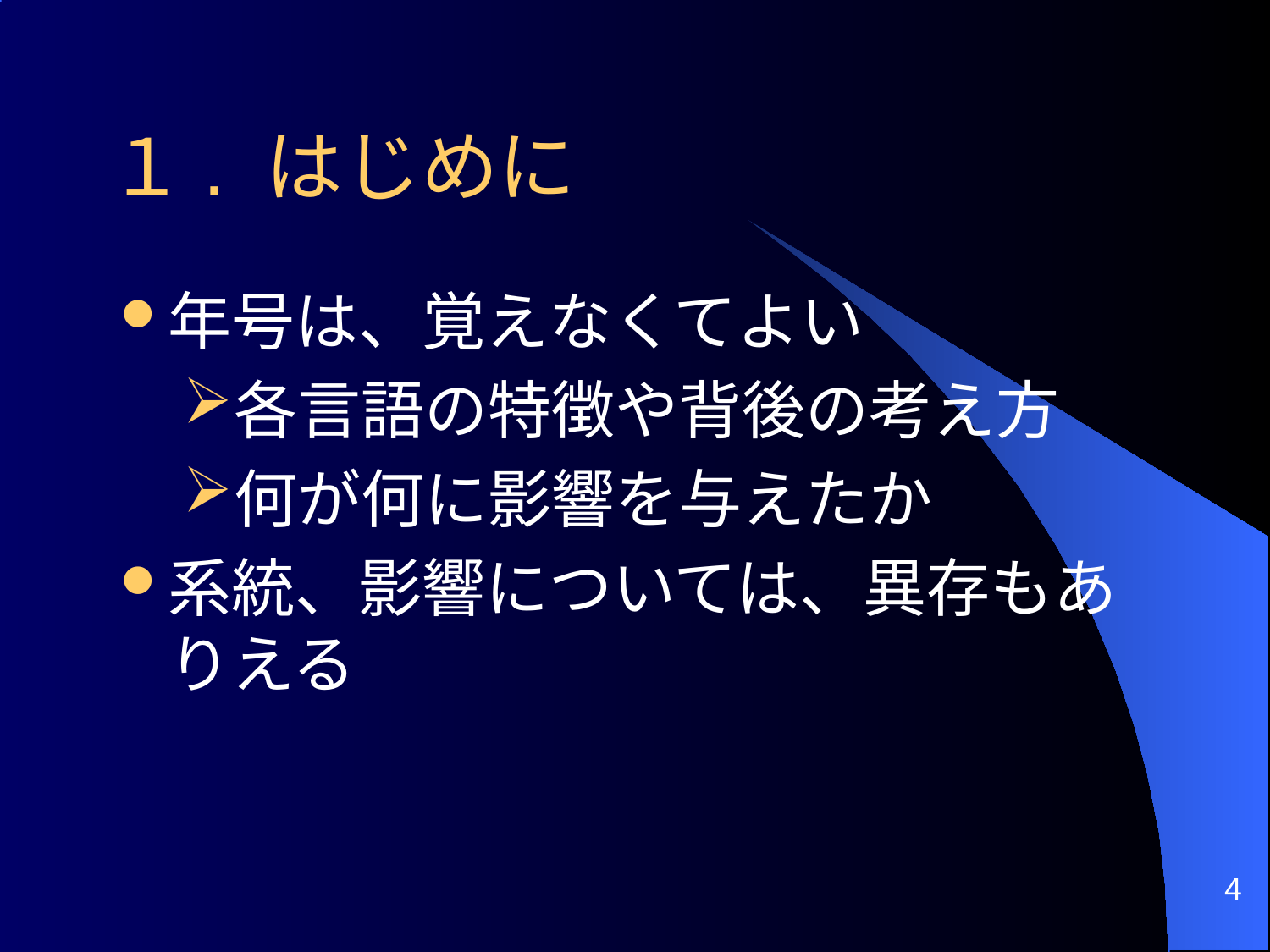

# １. はじめに
年号は、覚えなくてよい
各言語の特徴や背後の考え方
何が何に影響を与えたか
系統、影響については、異存もありえる
4